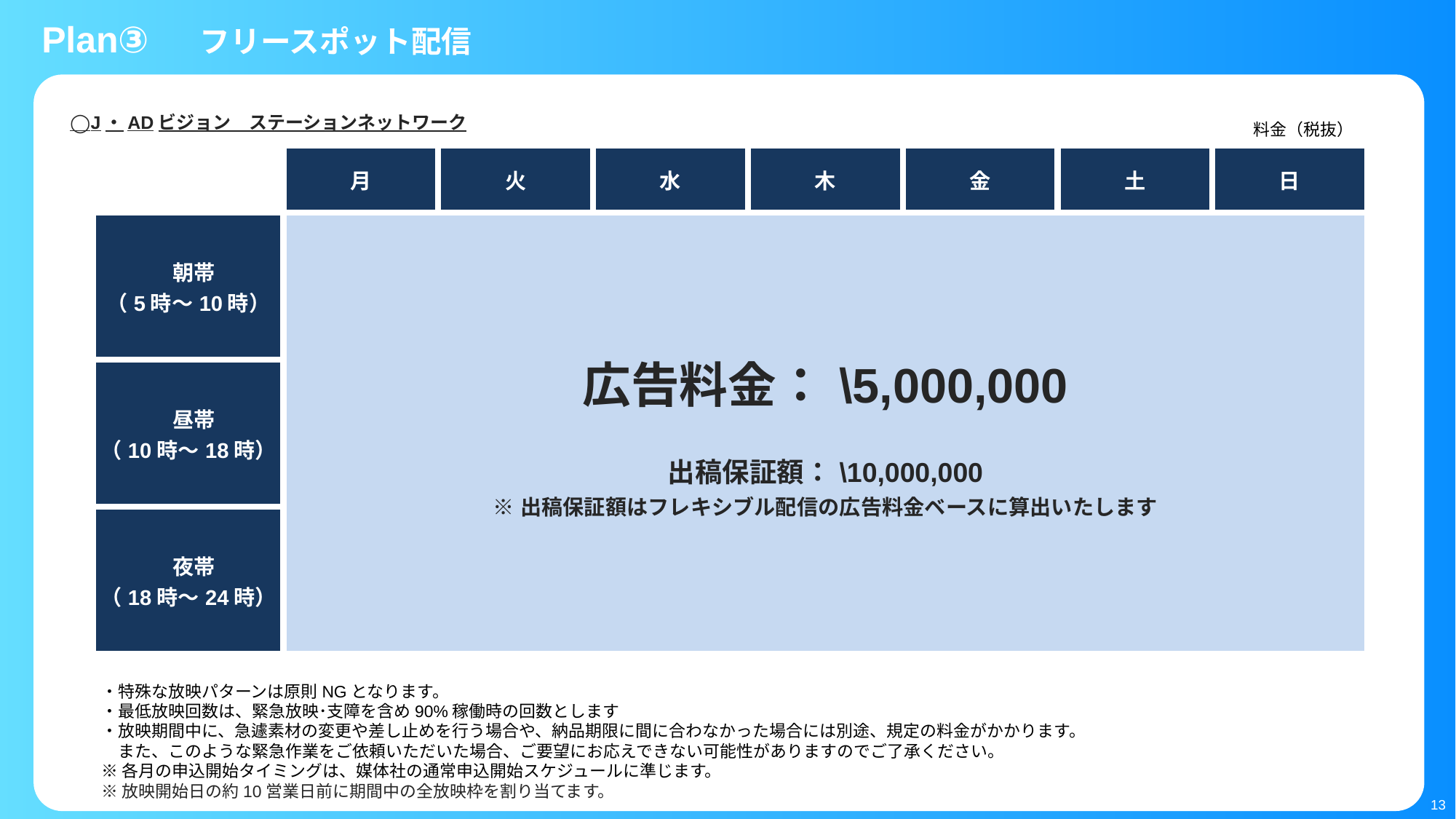

Plan③　フリースポット配信
◯J・ADビジョン　ステーションネットワーク
料金（税抜）
|  | 月 | 火 | 水 | 木 | 金 | 土 | 日 |
| --- | --- | --- | --- | --- | --- | --- | --- |
| 朝帯 （5時～10時） | 広告料金：\5,000,000 出稿保証額：\10,000,000 ※出稿保証額はフレキシブル配信の広告料金ベースに算出いたします | ¥150,000 | ¥150,000 | ¥150,000 | ¥150,000 | ¥100,000 | ¥100,000 |
| 昼帯 （10時～18時） | ¥150,000 | ¥150,000 | ¥150,000 | ¥150,000 | ¥150,000 | ¥200,000 | ¥200,000 |
| 夜帯 （18時～24時） | ¥150,000 | ¥150,000 | ¥150,000 | ¥150,000 | ¥150,000 | ¥150,000 | ¥150,000 |

・特殊な放映パターンは原則NGとなります。
・最低放映回数は、緊急放映･支障を含め90%稼働時の回数とします
・放映期間中に、急遽素材の変更や差し止めを行う場合や、納品期限に間に合わなかった場合には別途、規定の料金がかかります。
　また、このような緊急作業をご依頼いただいた場合、ご要望にお応えできない可能性がありますのでご了承ください。
※各月の申込開始タイミングは、媒体社の通常申込開始スケジュールに準じます。
※放映開始日の約10営業日前に期間中の全放映枠を割り当てます。